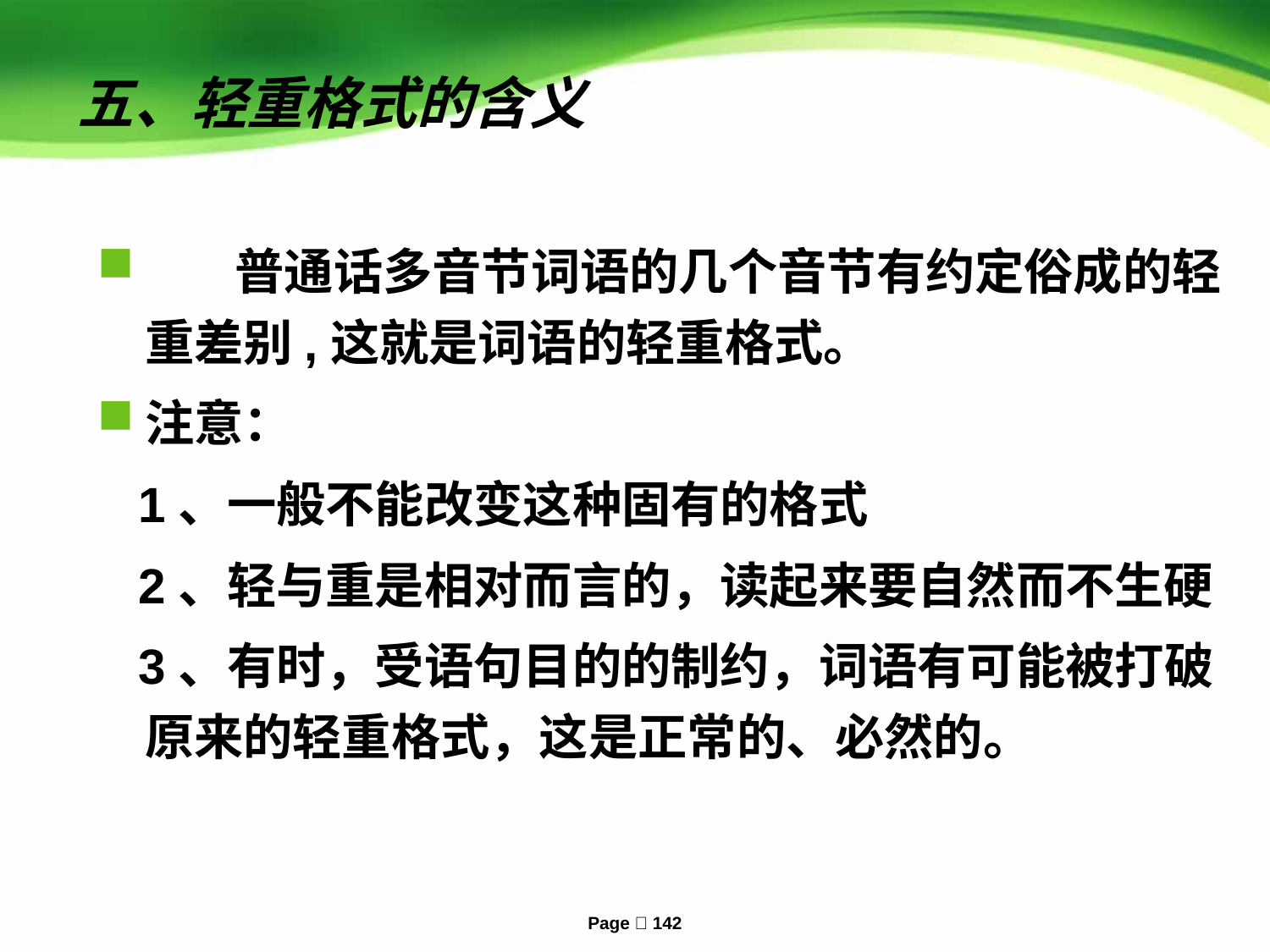

# 五、轻重格式的含义
       普通话多音节词语的几个音节有约定俗成的轻重差别,这就是词语的轻重格式。
注意：
   1、一般不能改变这种固有的格式
   2、轻与重是相对而言的，读起来要自然而不生硬
   3、有时，受语句目的的制约，词语有可能被打破原来的轻重格式，这是正常的、必然的。